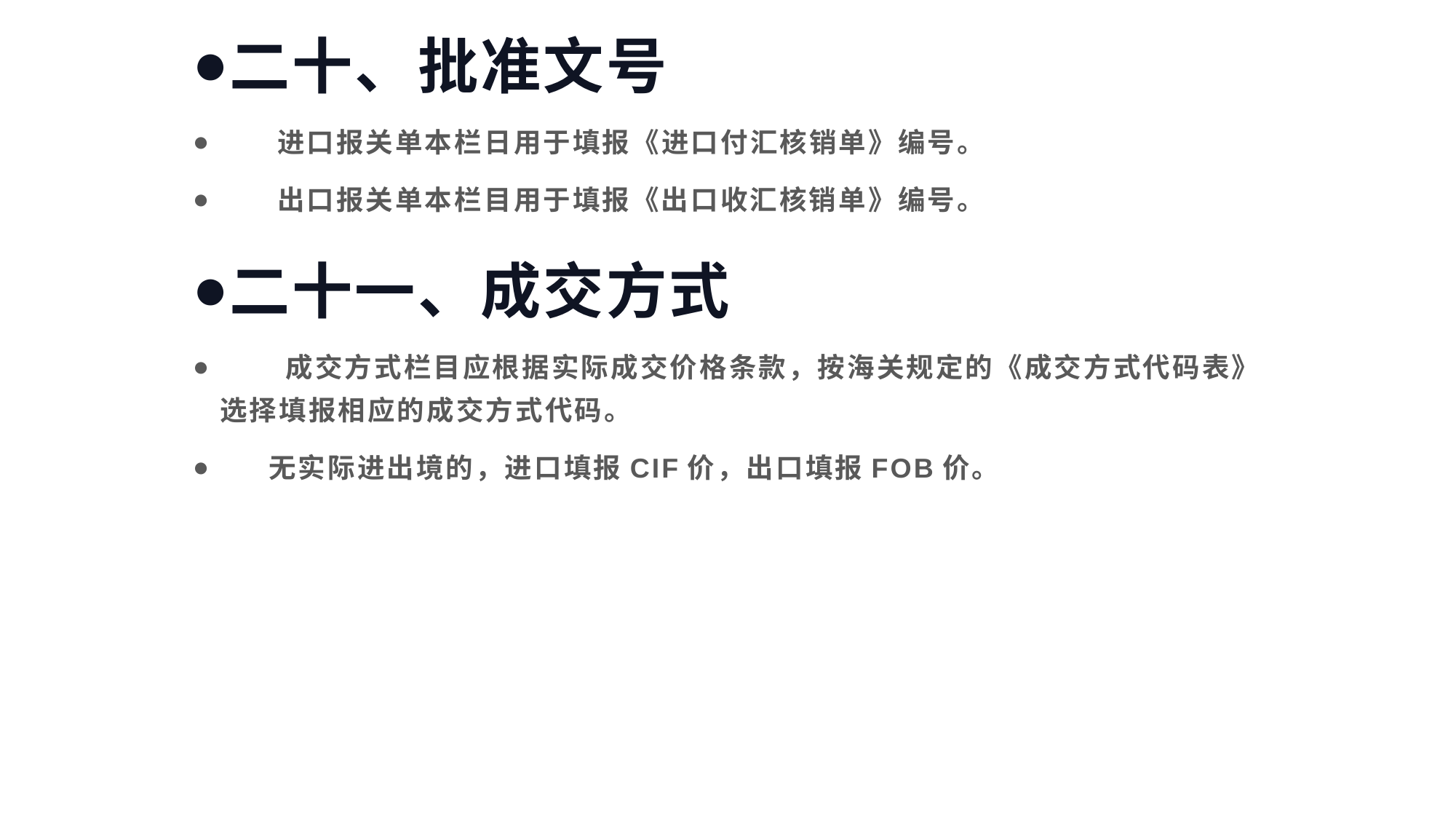

二十、批准文号
      进口报关单本栏日用于填报《进口付汇核销单》编号。
      出口报关单本栏目用于填报《出口收汇核销单》编号。
二十一、成交方式
       成交方式栏目应根据实际成交价格条款，按海关规定的《成交方式代码表》选择填报相应的成交方式代码。
     无实际进出境的，进口填报CIF价，出口填报FOB价。